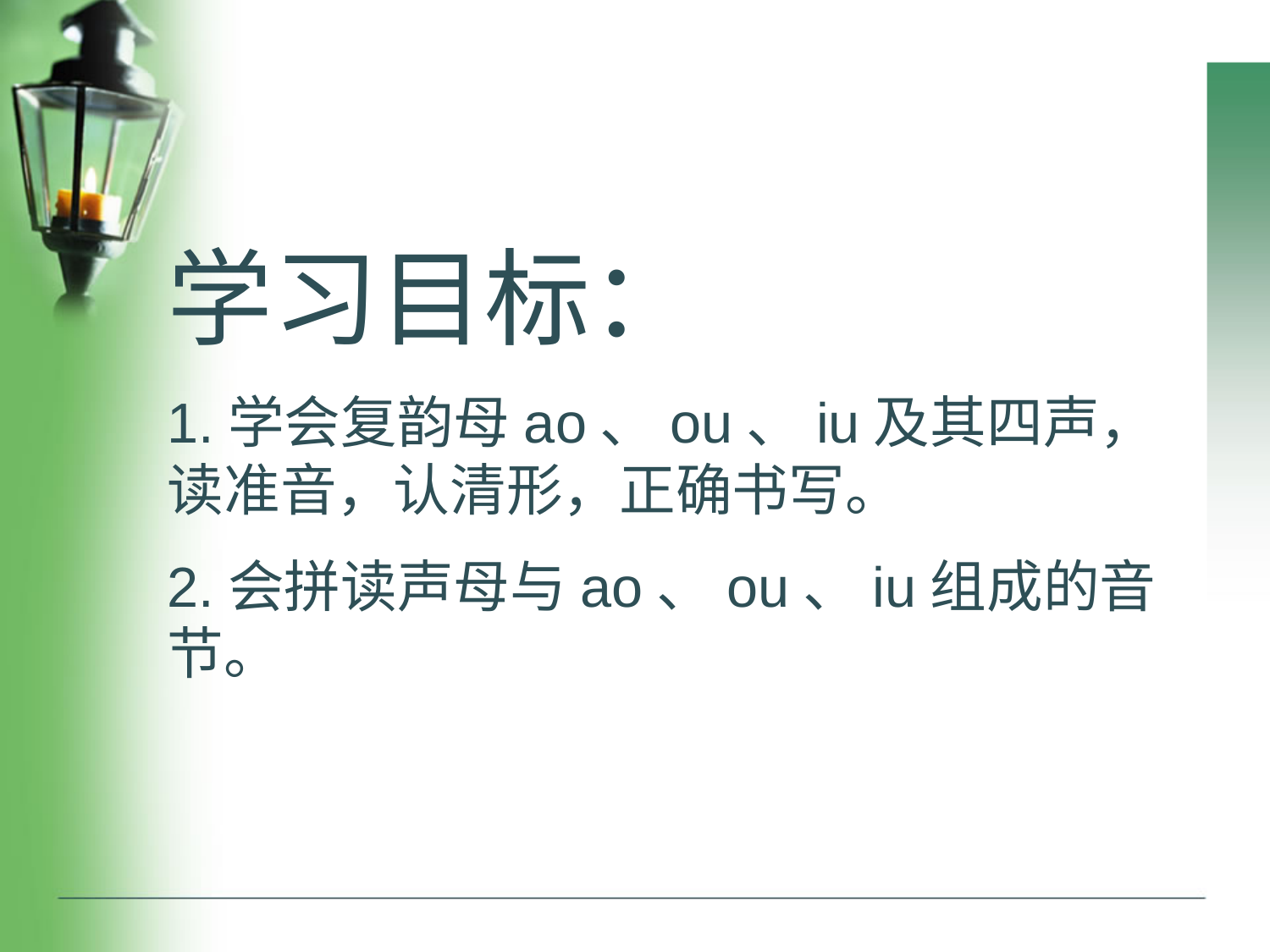

学习目标：
1.学会复韵母ao、ou、iu及其四声，读准音，认清形，正确书写。
2.会拼读声母与ao、ou、iu组成的音节。